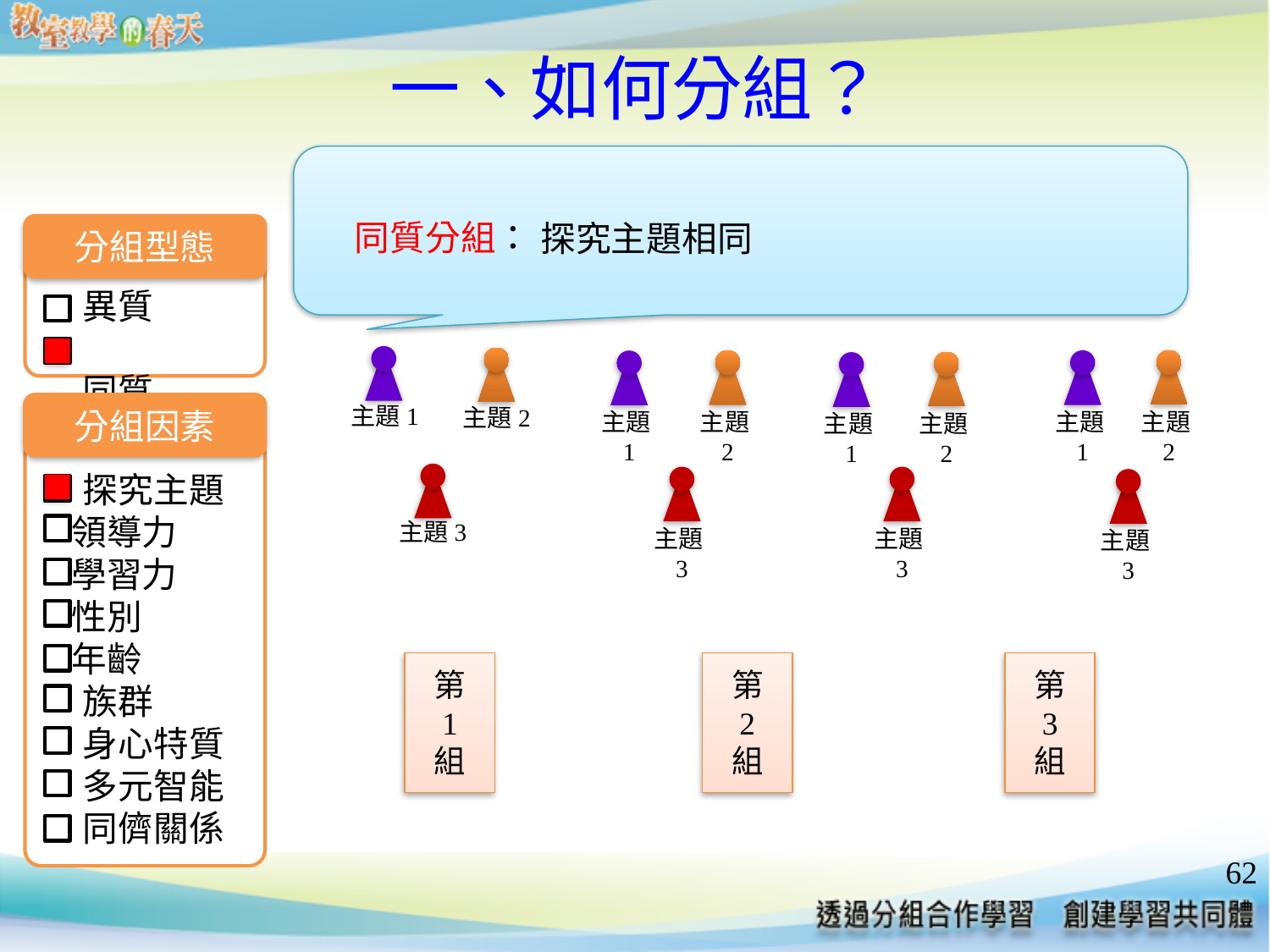

# 一、如何分組？

同質分組：
探究主題相同
分組型態

　異質
　同質

主題1

主題2

主題2

主題2

主題1

主題1

主題2

主題1

分組因素

　探究主題
  領導力
  學習力
  性別
  年齡
　族群
　身心特質
　多元智能
　同儕關係

主題3

主題3

主題3

主題3

第
1
組
第
2
組
第
3
組

62